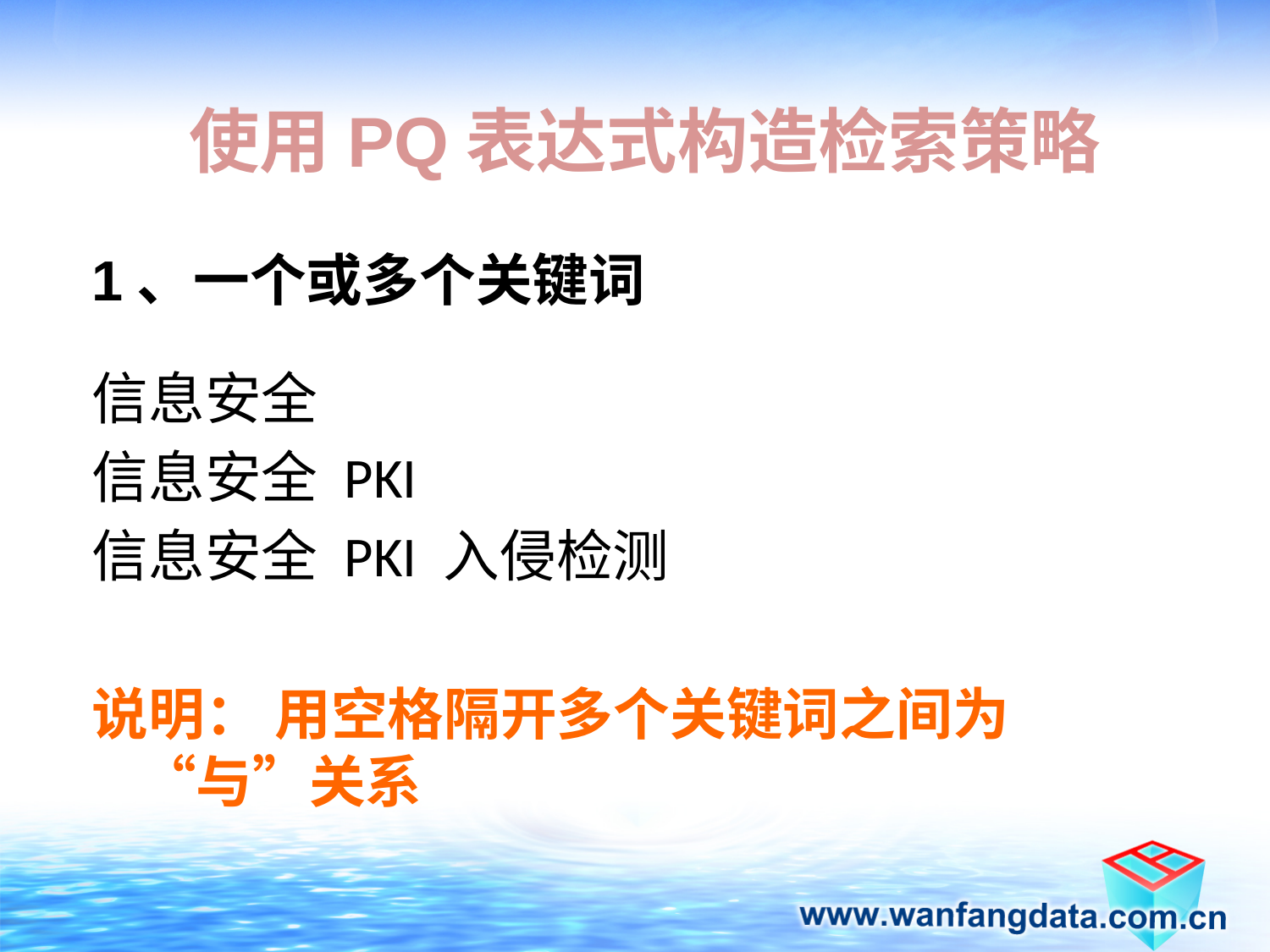

使用PQ表达式构造检索策略
1、一个或多个关键词

信息安全
信息安全 PKI
信息安全 PKI 入侵检测

说明： 用空格隔开多个关键词之间为“与”关系